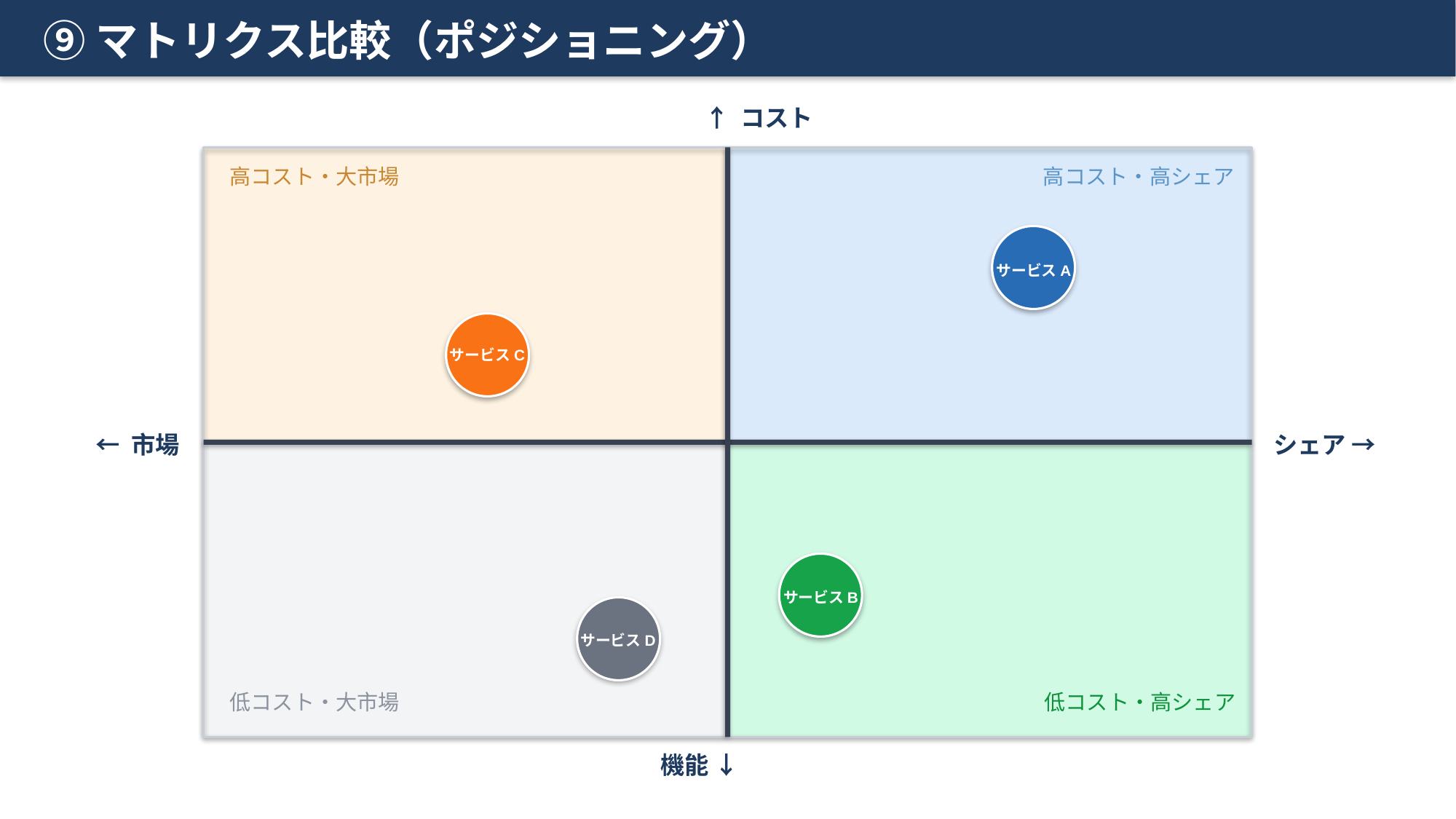

⑨マトリクス比較（ポジショニング）
↑ コスト

高コスト・大市場
高コスト・高シェア

サービスA

サービスC
← 市場
シェア →

サービスB

サービスD
低コスト・大市場
低コスト・高シェア
機能 ↓